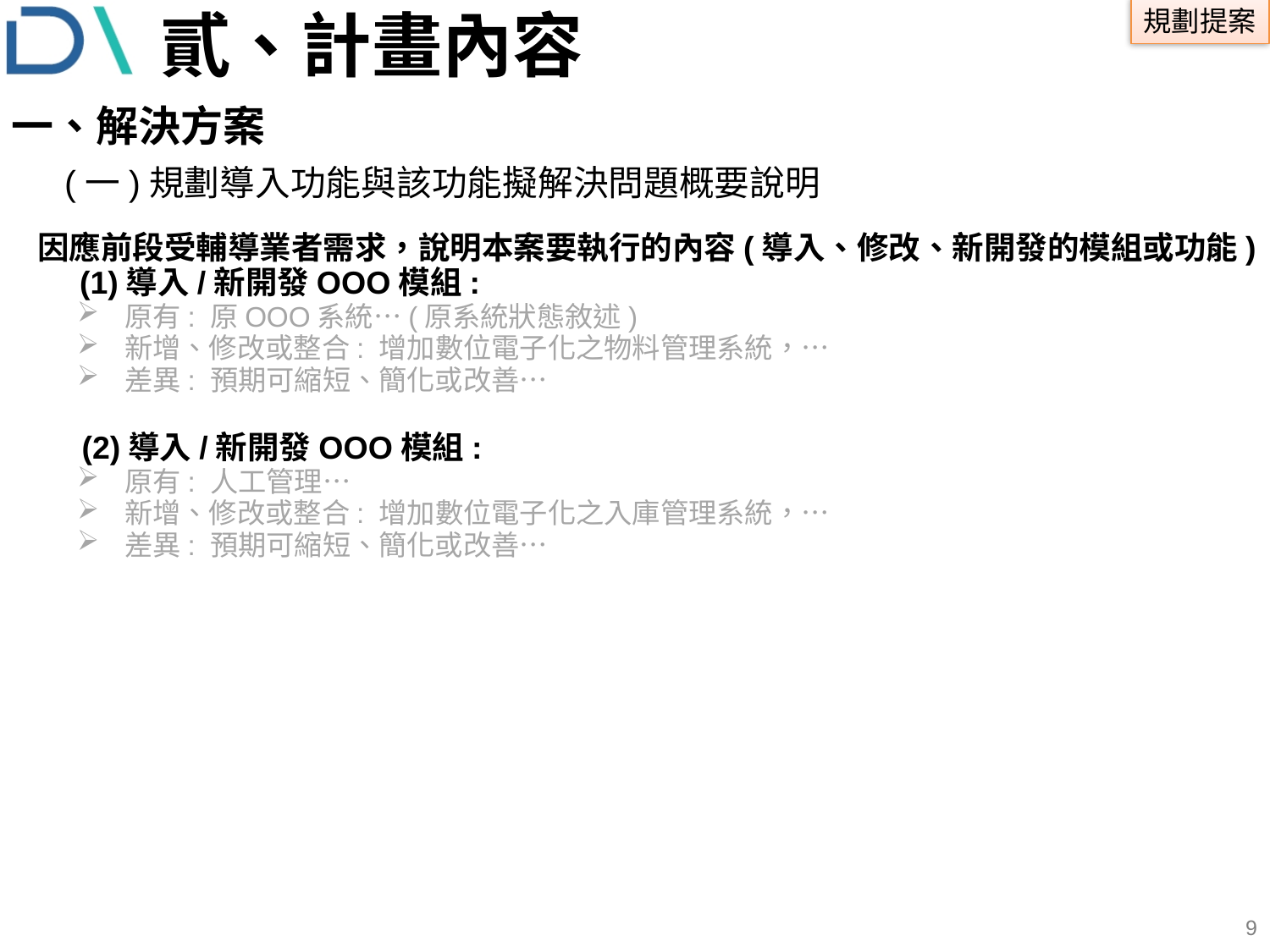

# 貳、計畫內容
一、解決方案
(一)規劃導入功能與該功能擬解決問題概要說明
因應前段受輔導業者需求，說明本案要執行的內容(導入、修改、新開發的模組或功能)。
(1)導入/新開發OOO模組:
原有: 原OOO系統…(原系統狀態敘述)
新增、修改或整合: 增加數位電子化之物料管理系統，…
差異: 預期可縮短、簡化或改善…

     (2)導入/新開發OOO模組:
原有: 人工管理…
新增、修改或整合: 增加數位電子化之入庫管理系統，…
差異: 預期可縮短、簡化或改善…
9